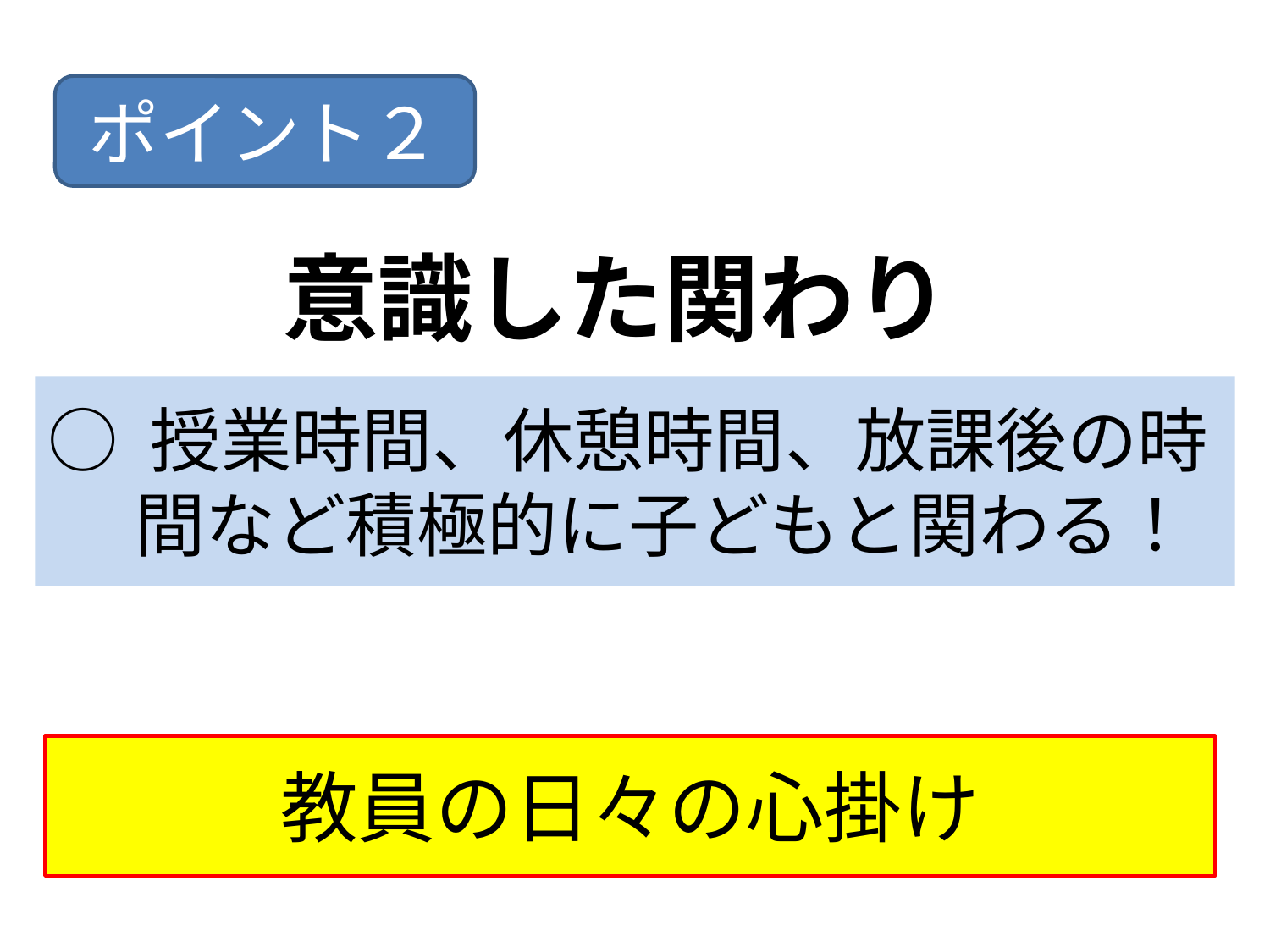

ポイント２
意識した関わり
○ 授業時間、休憩時間、放課後の時間など積極的に子どもと関わる！
教員の日々の心掛け